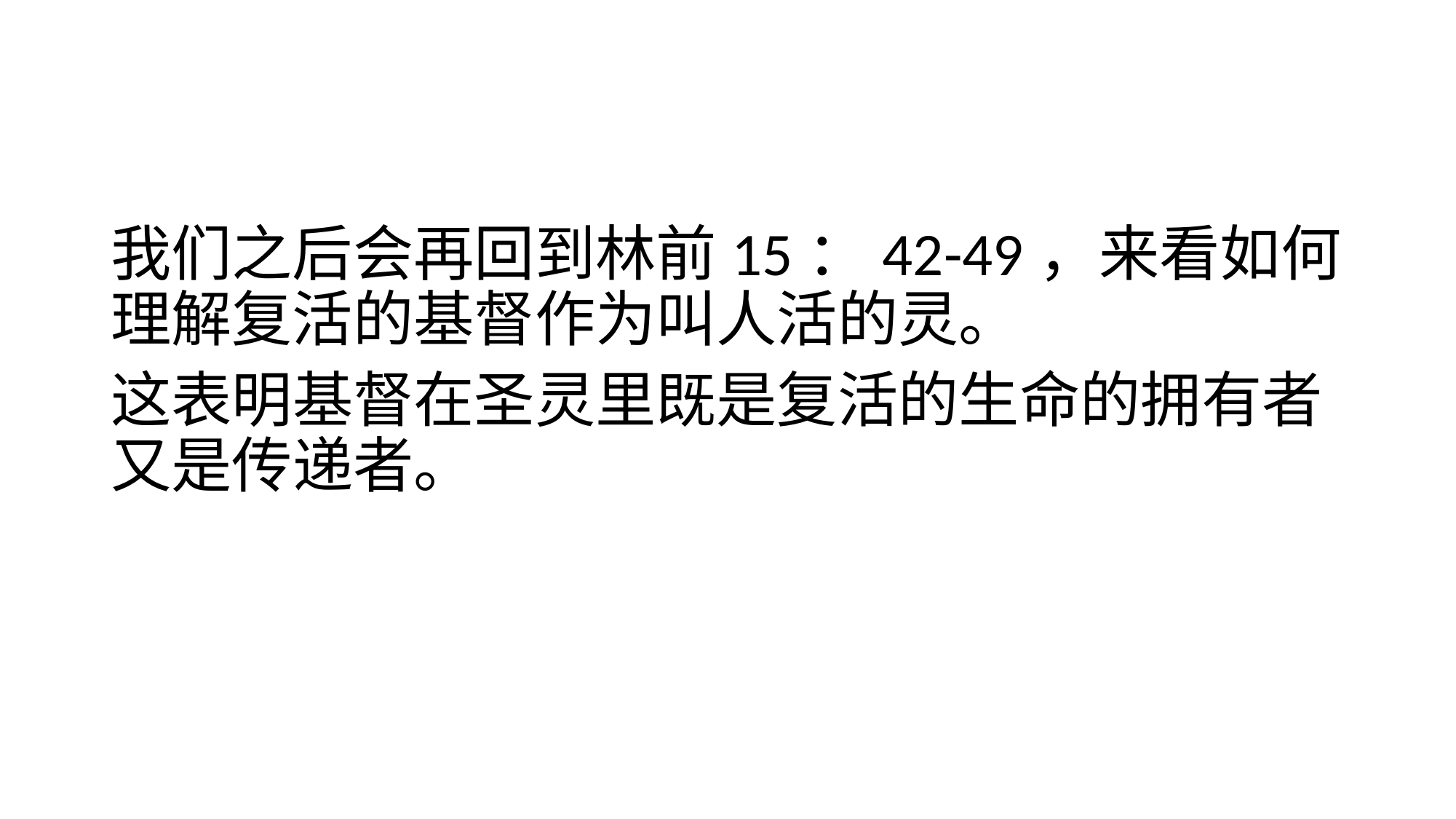

#
我们之后会再回到林前15：42-49，来看如何理解复活的基督作为叫人活的灵。
这表明基督在圣灵里既是复活的生命的拥有者又是传递者。